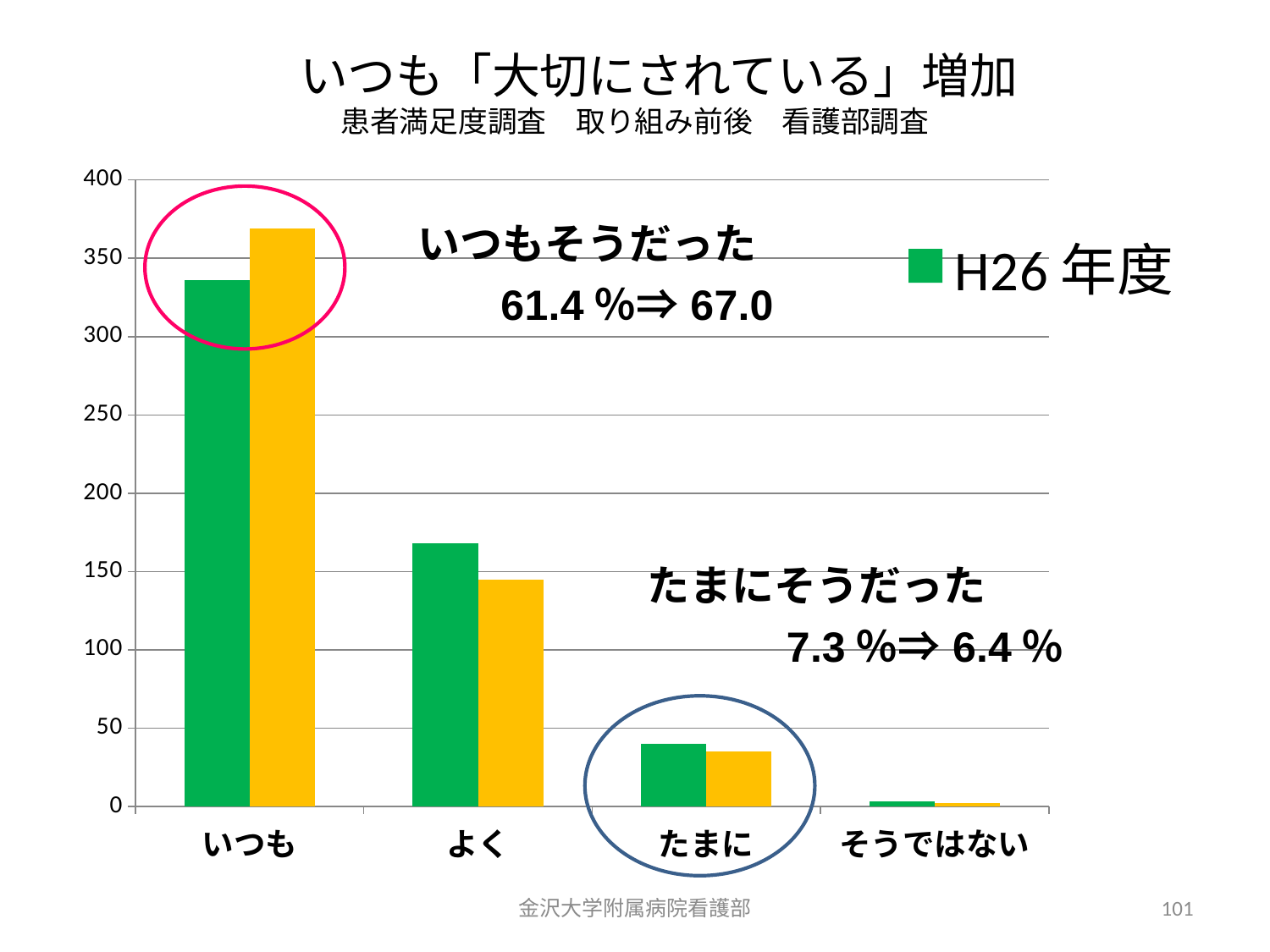

# いつも「大切にされている」増加 患者満足度調査　取り組み前後　看護部調査

### Chart

| Category | H26年度 | H28年度 |
|---|---|---|
| いつも | 336.0 | 369.0 |
| よく | 168.0 | 145.0 |
| たまに | 40.0 | 35.0 |
| そうではない | 3.0 | 2.0 |
金沢大学附属病院看護部
101